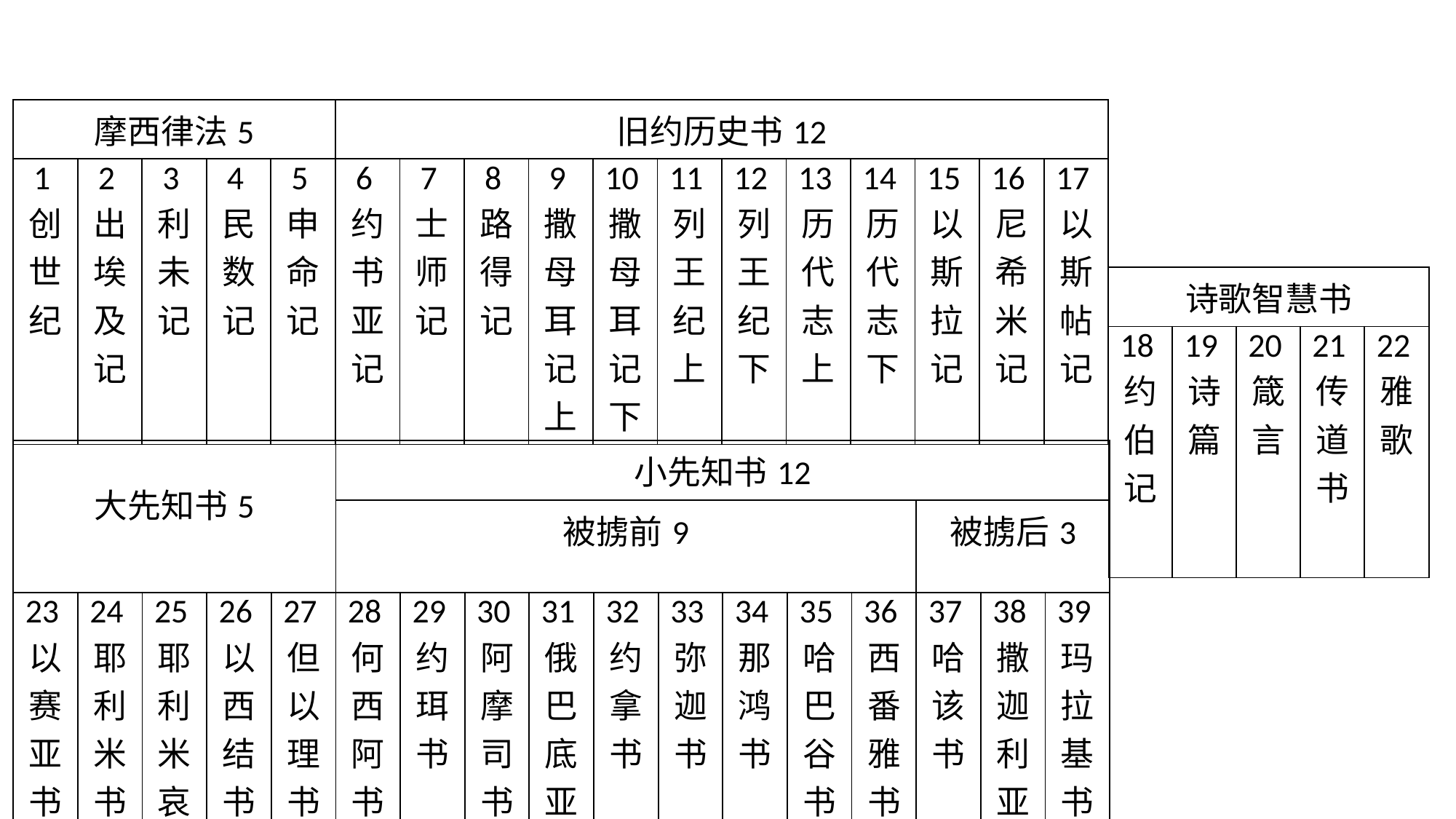

| 摩西律法5 |  |  |  |  | 旧约历史书12 |  |  |  |  |  |  |  |  |  |  |  |
| --- | --- | --- | --- | --- | --- | --- | --- | --- | --- | --- | --- | --- | --- | --- | --- | --- |
| 1创世纪 | 2出埃及记 | 3利未记 | 4民数记 | 5申命记 | 6约书亚记 | 7士师记 | 8路得记 | 9撒母耳记上 | 10撒母耳记下 | 11列王纪上 | 12列王纪下 | 13历代志上 | 14历代志下 | 15以斯拉记 | 16尼希米记 | 17以斯帖记 |
| 诗歌智慧书 |  |  |  |  |
| --- | --- | --- | --- | --- |
| 18约伯记 | 19诗篇 | 20箴言 | 21传道书 | 22雅歌 |
| 大先知书5 |  |  |  |  | 小先知书12 |  |  |  |  |  |  |  |  |  |  |  |
| --- | --- | --- | --- | --- | --- | --- | --- | --- | --- | --- | --- | --- | --- | --- | --- | --- |
|  |  |  |  |  | 被掳前9 |  |  |  |  |  |  |  |  | 被掳后3 |  |  |
| 23以赛亚书 | 24耶利米书 | 25耶利米哀歌 | 26以西结书 | 27但以理书 | 28何西阿书 | 29约珥书 | 30阿摩司书 | 31俄巴底亚书 | 32约拿书 | 33弥迦书 | 34那鸿书 | 35哈巴谷书 | 36西番雅书 | 37哈该书 | 38撒迦利亚书 | 39玛拉基书 |